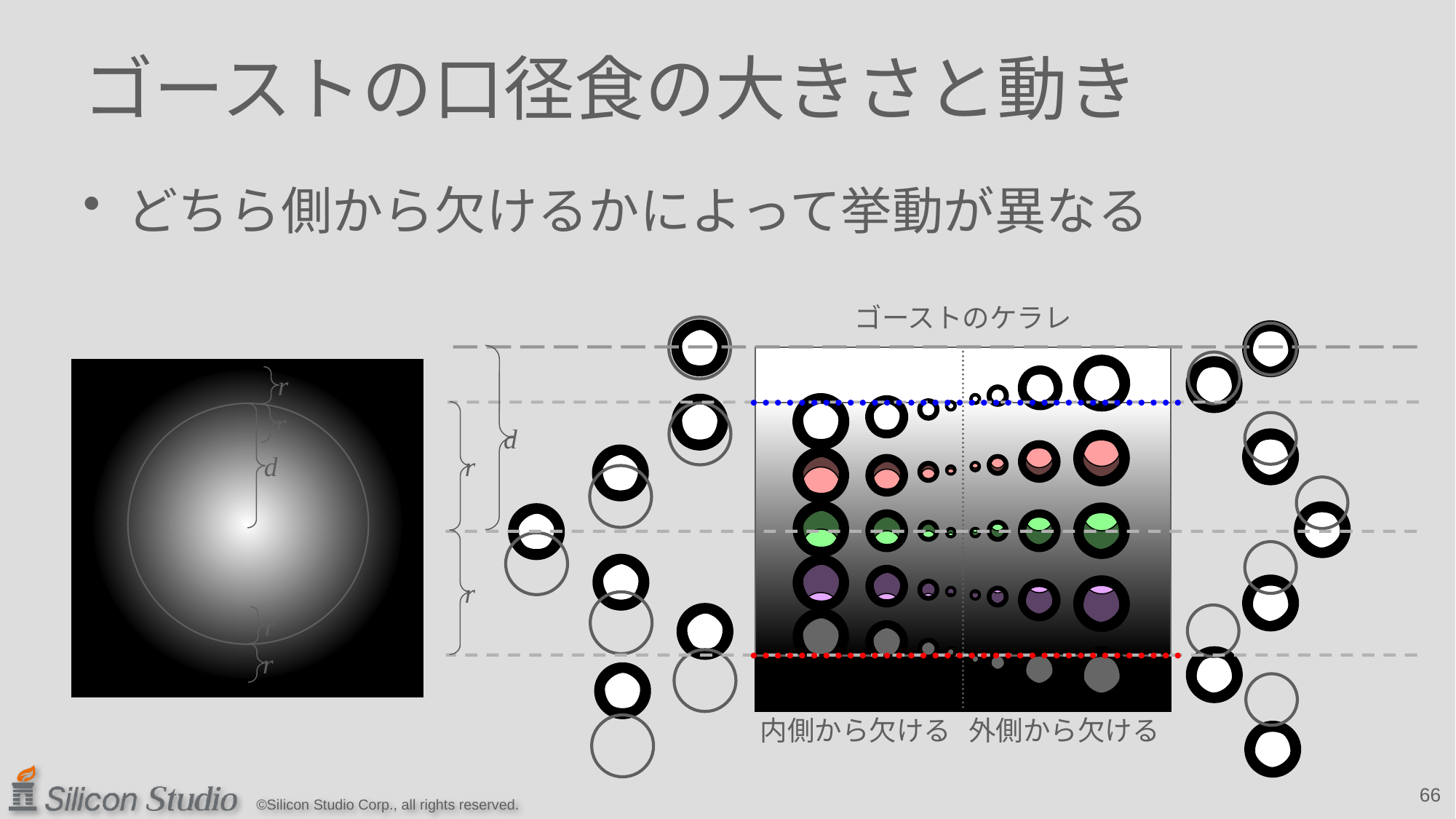

# ゴーストの口径食の大きさと動き
どちら側から欠けるかによって挙動が異なる
ゴーストのケラレ

内側から欠ける
外側から欠ける

      d
     r
     r

      d
     r
     r
     r
     r
66